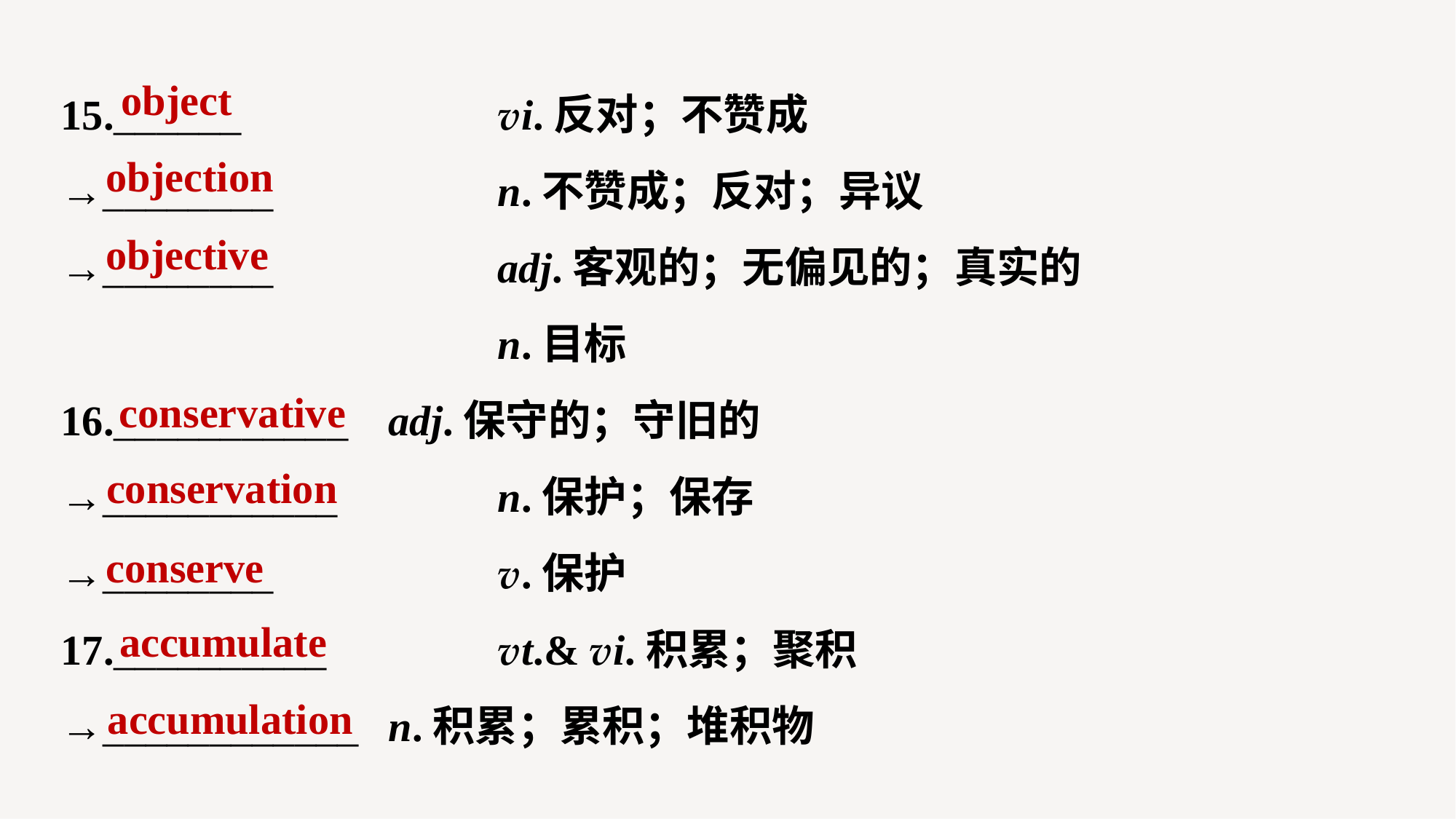

15.______ 			vi.反对；不赞成
→________ 		n.不赞成；反对；异议
→________ 		adj.客观的；无偏见的；真实的
				n.目标
16.___________ 	adj.保守的；守旧的
→___________ 		n.保护；保存
→________ 		v.保护
17.__________ 		vt.& vi.积累；聚积
→____________ 	n.积累；累积；堆积物
object
objection
objective
conservative
conservation
conserve
accumulate
accumulation